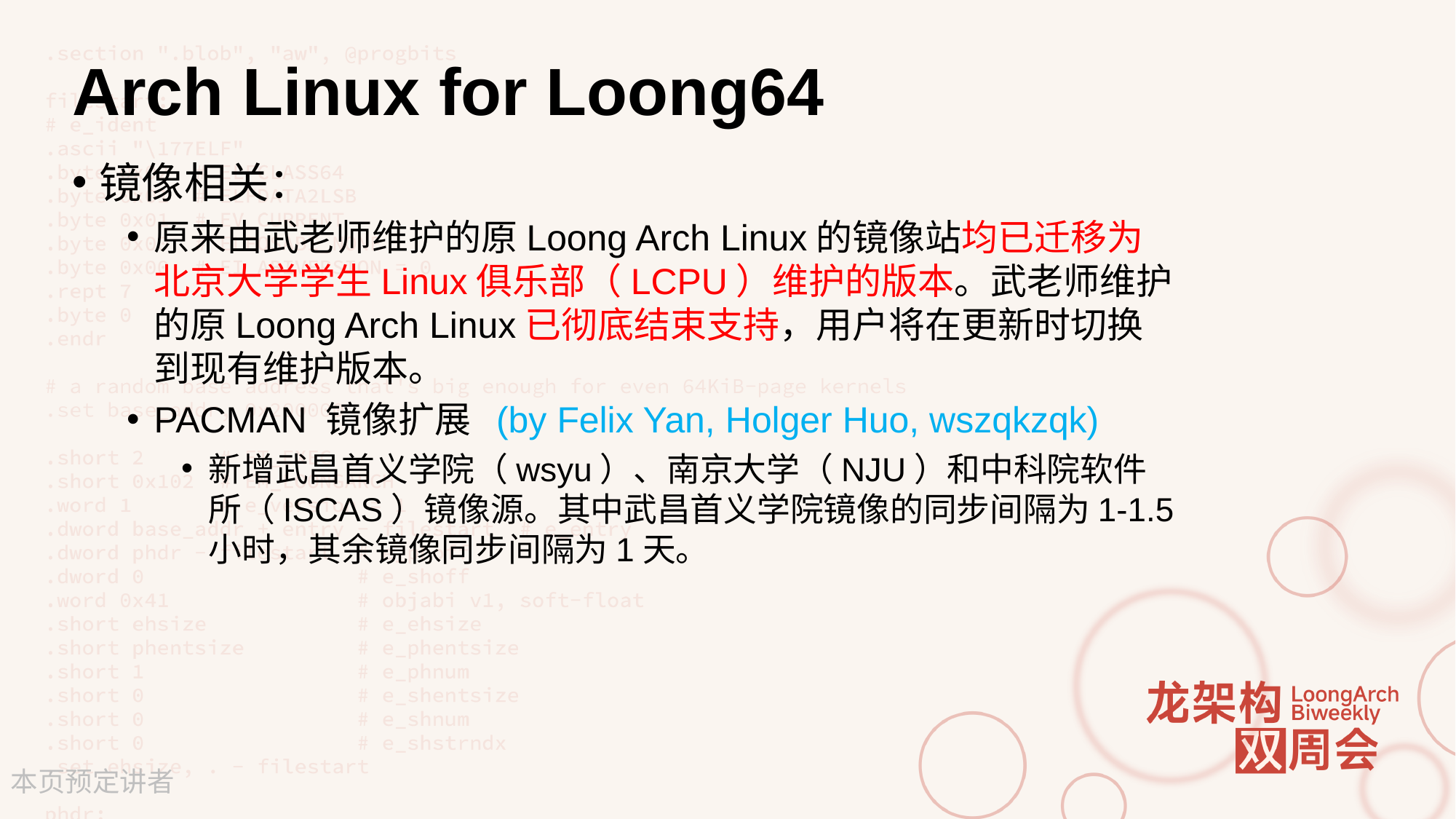

# Arch Linux for Loong64
镜像相关：
原来由武老师维护的原Loong Arch Linux的镜像站均已迁移为北京大学学生Linux俱乐部（LCPU）维护的版本。武老师维护的原Loong Arch Linux已彻底结束支持，用户将在更新时切换到现有维护版本。
PACMAN 镜像扩展  (by Felix Yan, Holger Huo, wszqkzqk)
新增武昌首义学院（wsyu）、南京大学（NJU）和中科院软件所（ISCAS）镜像源。其中武昌首义学院镜像的同步间隔为1-1.5小时，其余镜像同步间隔为1天。